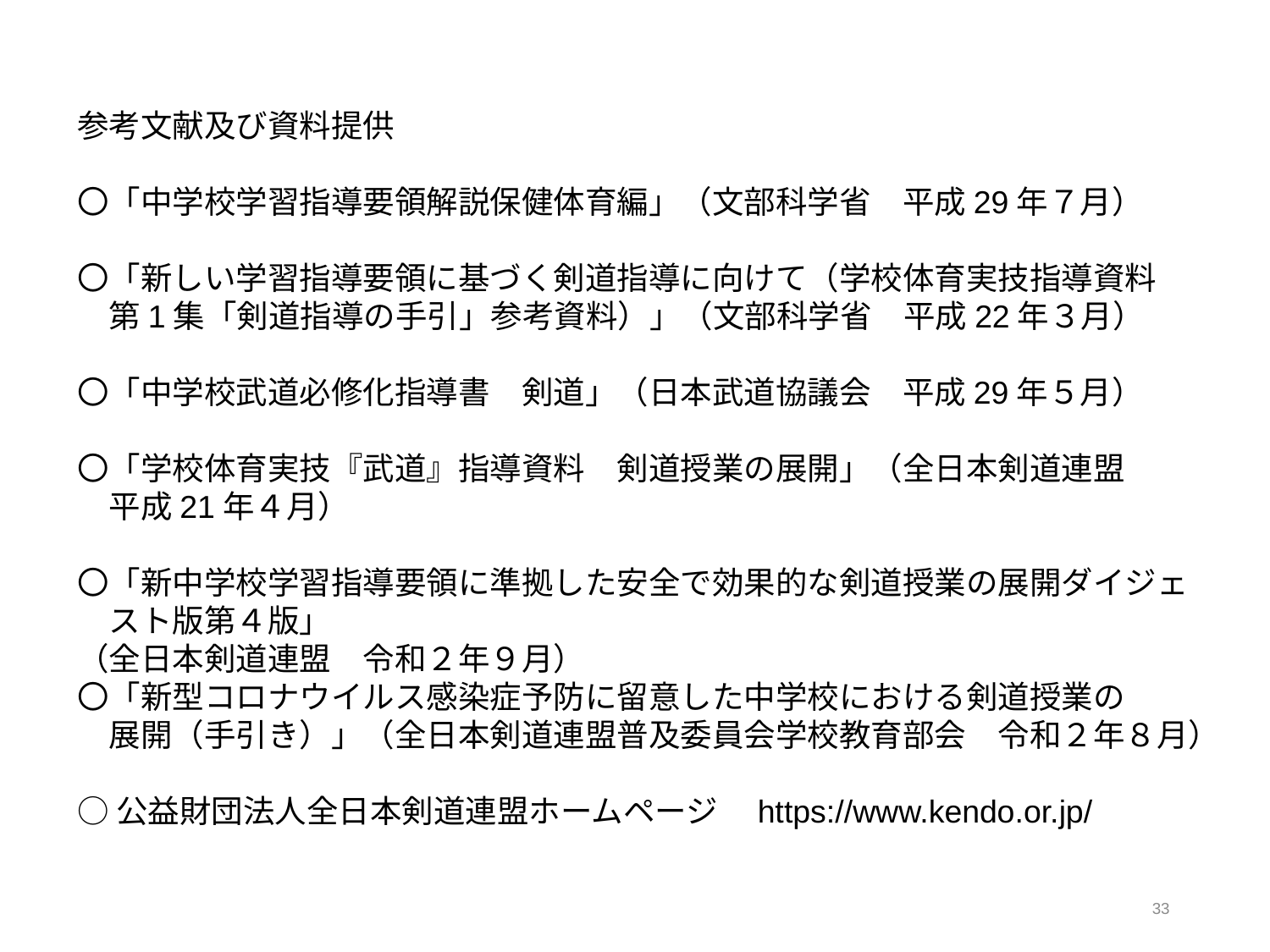

参考文献及び資料提供

〇「中学校学習指導要領解説保健体育編」（文部科学省　平成29年７月）

〇「新しい学習指導要領に基づく剣道指導に向けて（学校体育実技指導資料
　第1集「剣道指導の手引」参考資料）」（文部科学省　平成22年３月）

〇「中学校武道必修化指導書　剣道」（日本武道協議会　平成29年５月）

〇「学校体育実技『武道』指導資料　剣道授業の展開」（全日本剣道連盟
　平成21年４月）

〇「新中学校学習指導要領に準拠した安全で効果的な剣道授業の展開ダイジェ
　スト版第４版」
（全日本剣道連盟　令和２年９月）
〇「新型コロナウイルス感染症予防に留意した中学校における剣道授業の
　展開（手引き）」（全日本剣道連盟普及委員会学校教育部会　令和２年８月）

○公益財団法人全日本剣道連盟ホームページ　https://www.kendo.or.jp/
33